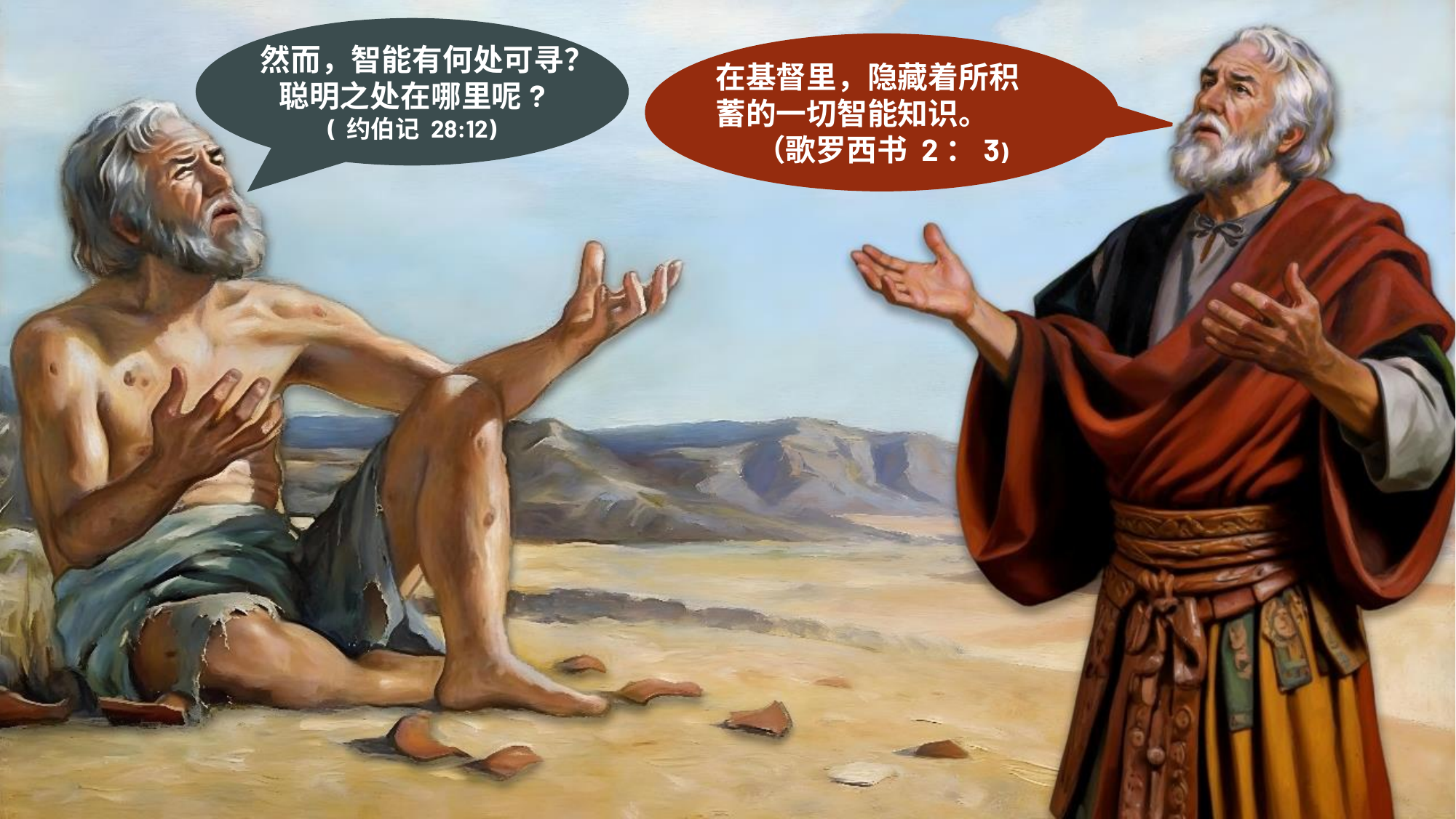

然而，智能有何处可寻？聪明之处在哪里呢?
( 约伯记 28:12)
在基督里，隐藏着所积蓄的一切智能知识。
（歌罗西书 2：3)